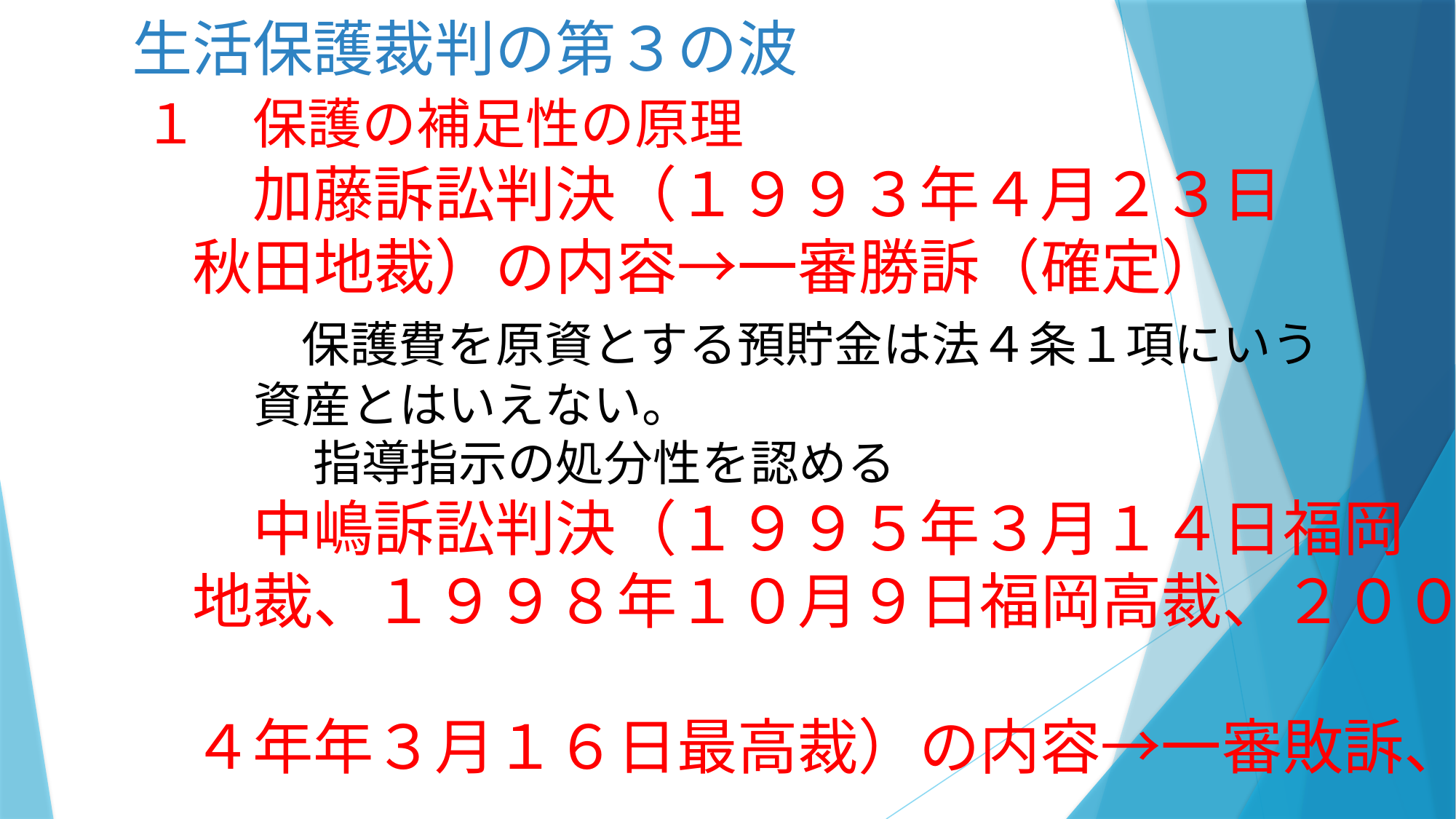

生活保護裁判の第３の波
　　 １　保護の補足性の原理
　　　　加藤訴訟判決（１９９３年４月２３日
　　　秋田地裁）の内容→一審勝訴（確定）
　　　　　保護費を原資とする預貯金は法４条１項にいう
　　　　　資産とはいえない。
　　　 　　　指導指示の処分性を認める
　　　　中嶋訴訟判決（１９９５年３月１４日福岡
　　　地裁、１９９８年１０月９日福岡高裁、２００
　　　４年年３月１６日最高裁）の内容→一審敗訴、
　　　二審逆転勝訴、最高裁勝訴